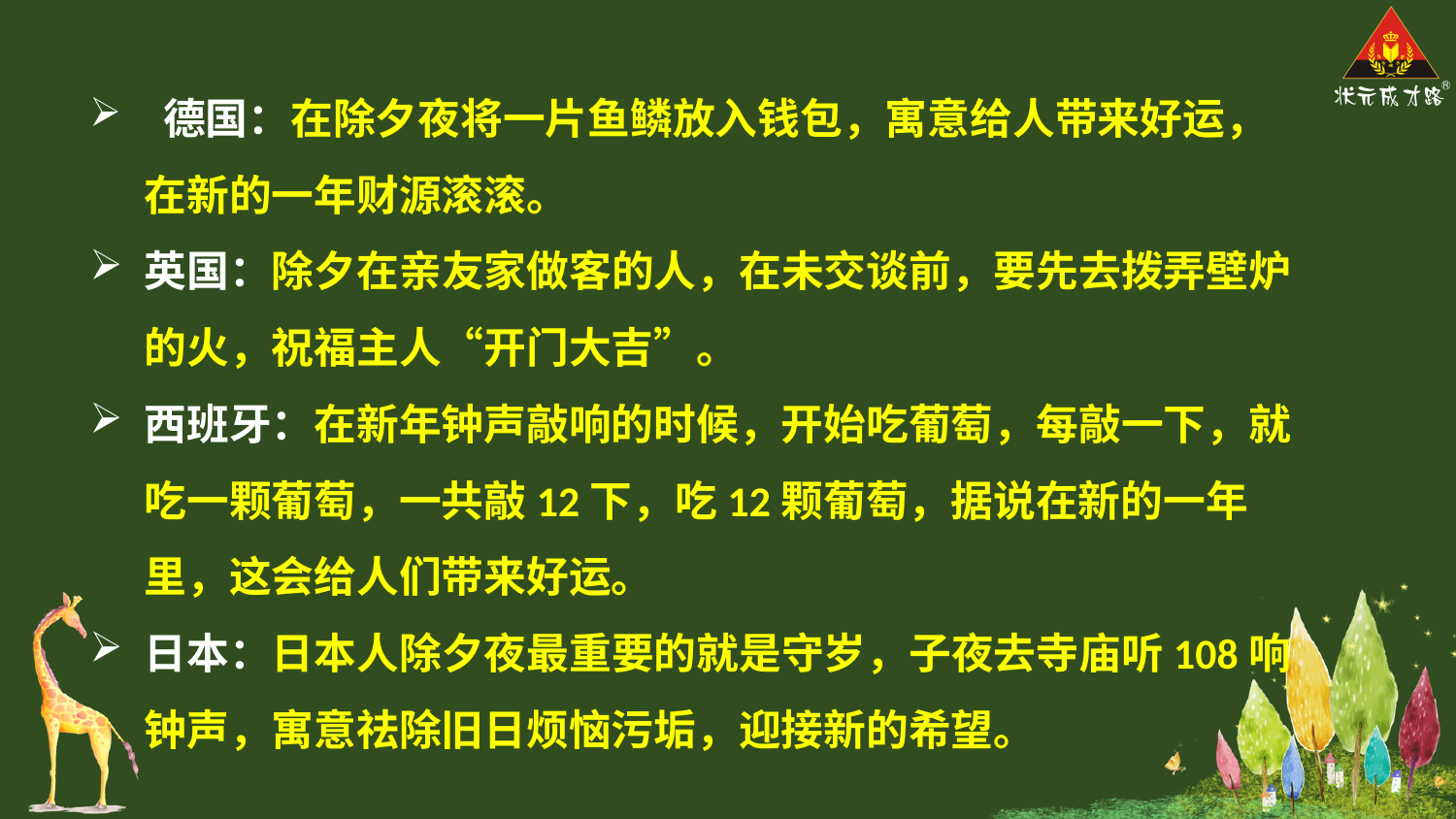

德国：在除夕夜将一片鱼鳞放入钱包，寓意给人带来好运，在新的一年财源滚滚。
英国：除夕在亲友家做客的人，在未交谈前，要先去拨弄壁炉的火，祝福主人“开门大吉”。
西班牙：在新年钟声敲响的时候，开始吃葡萄，每敲一下，就吃一颗葡萄，一共敲12下，吃12颗葡萄，据说在新的一年里，这会给人们带来好运。
日本：日本人除夕夜最重要的就是守岁，子夜去寺庙听108响钟声，寓意祛除旧日烦恼污垢，迎接新的希望。